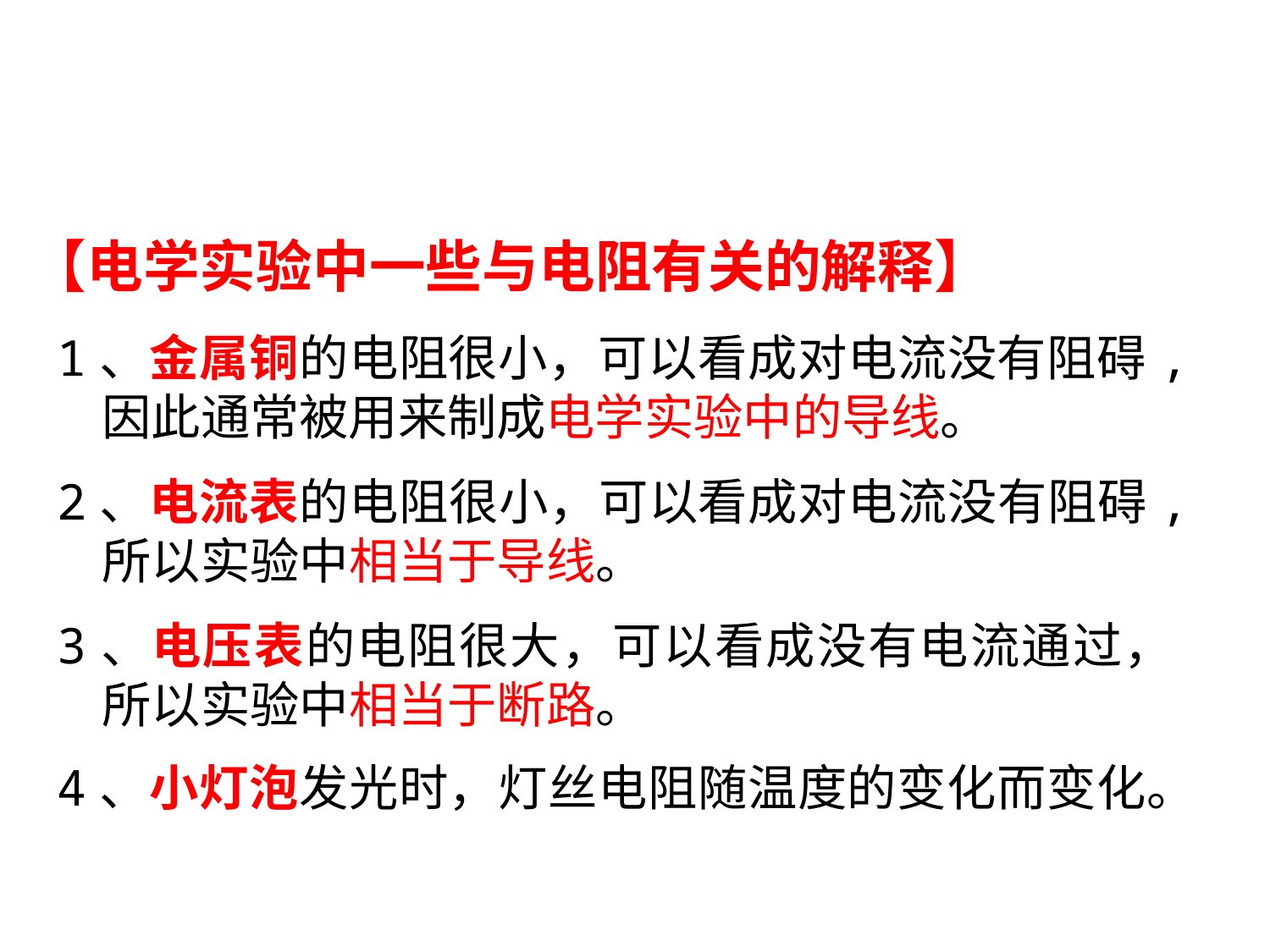

【电学实验中一些与电阻有关的解释】
1、金属铜的电阻很小，可以看成对电流没有阻碍,
   因此通常被用来制成电学实验中的导线。
2、电流表的电阻很小，可以看成对电流没有阻碍,
   所以实验中相当于导线。
3、电压表的电阻很大，可以看成没有电流通过，
   所以实验中相当于断路。
4、小灯泡发光时，灯丝电阻随温度的变化而变化。